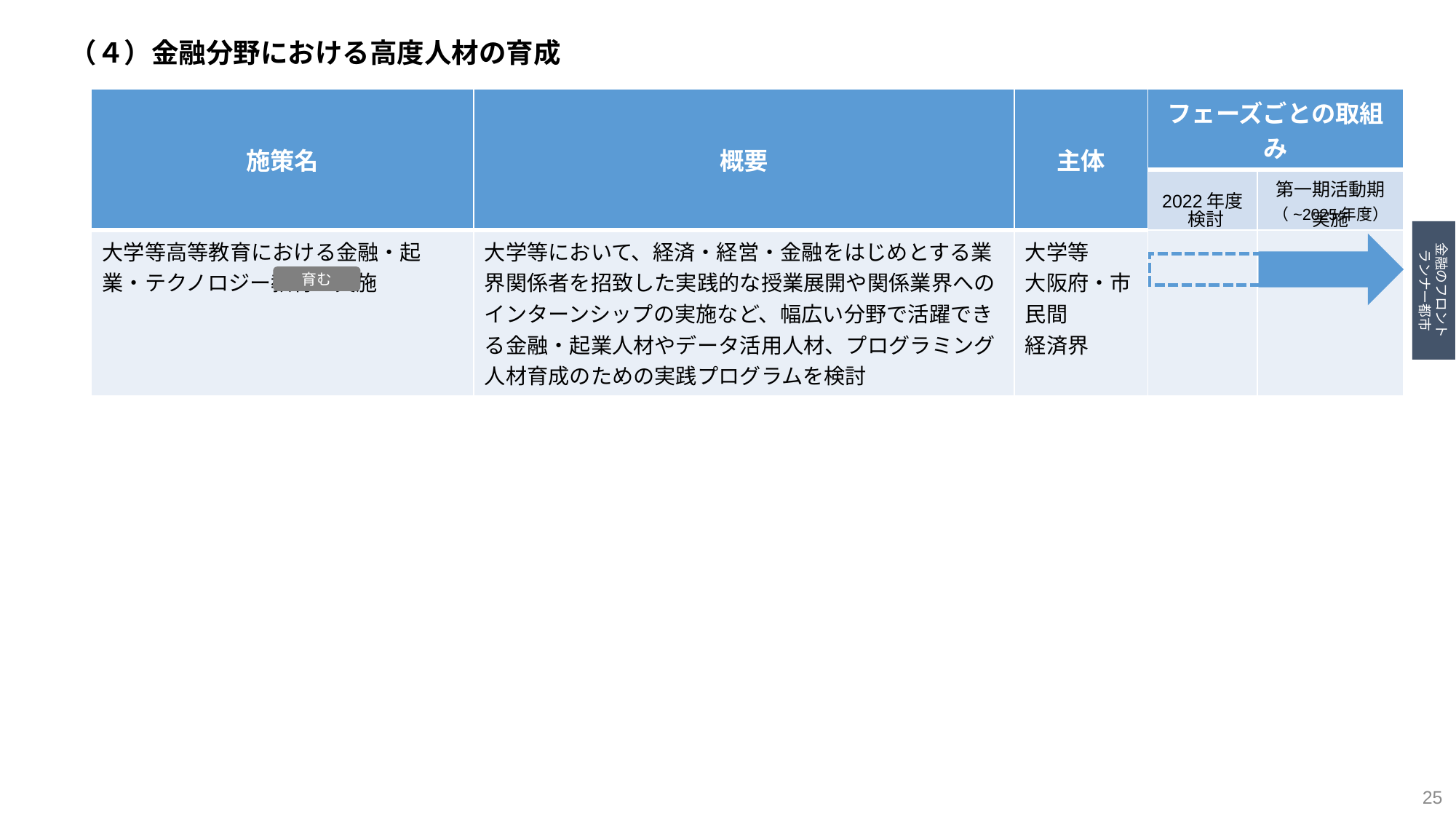

（４）金融分野における高度人材の育成
| 施策名 | 概要 | 主体 | フェーズごとの取組み |  |
| --- | --- | --- | --- | --- |
|  |  |  | 2022年度 | 第一期活動期 （~2025年度） |
| 大学等高等教育における金融・起業・テクノロジー教育の実施 | 大学等において、経済・経営・金融をはじめとする業界関係者を招致した実践的な授業展開や関係業界へのインターンシップの実施など、幅広い分野で活躍できる金融・起業人材やデータ活用人材、プログラミング人材育成のための実践プログラムを検討 | 大学等 大阪府・市 民間 経済界 |  |  |
検討
実施
金融のフロント
ランナー都市

育む
25